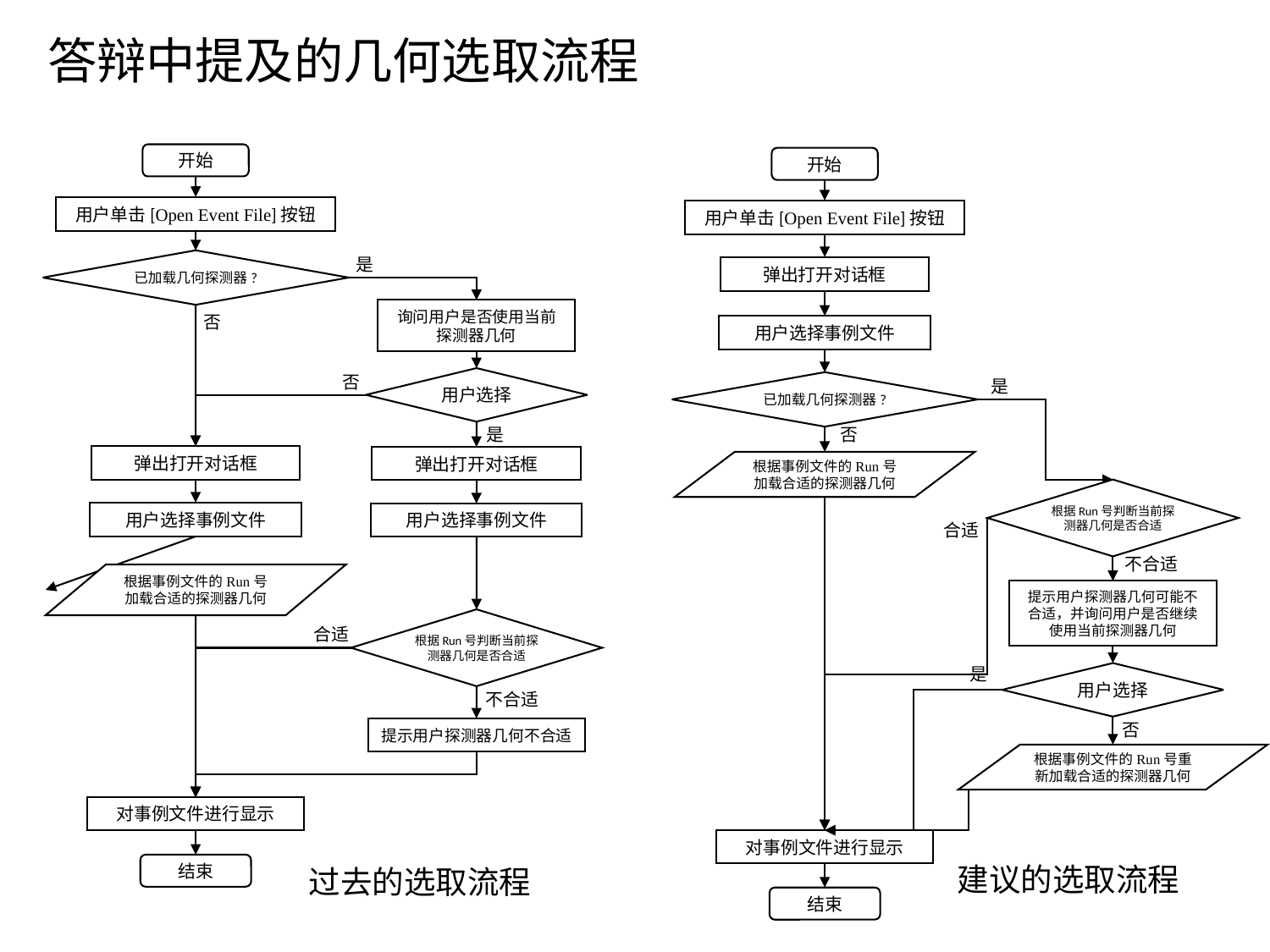

# 答辩中提及的几何选取流程

开始
用户单击[Open Event File]按钮
是
已加载几何探测器?
询问用户是否使用当前探测器几何
否
否
用户选择
是
弹出打开对话框
弹出打开对话框
用户选择事例文件
用户选择事例文件
根据事例文件的Run号加载合适的探测器几何
根据Run号判断当前探测器几何是否合适
合适
不合适
提示用户探测器几何不合适
对事例文件进行显示
结束

开始
用户单击[Open Event File]按钮
弹出打开对话框
用户选择事例文件
是
已加载几何探测器?
否
根据事例文件的Run号加载合适的探测器几何
根据Run号判断当前探测器几何是否合适
合适
不合适
提示用户探测器几何可能不合适，并询问用户是否继续使用当前探测器几何
是
用户选择
否
对事例文件进行显示
结束
根据事例文件的Run号重新加载合适的探测器几何
建议的选取流程
过去的选取流程